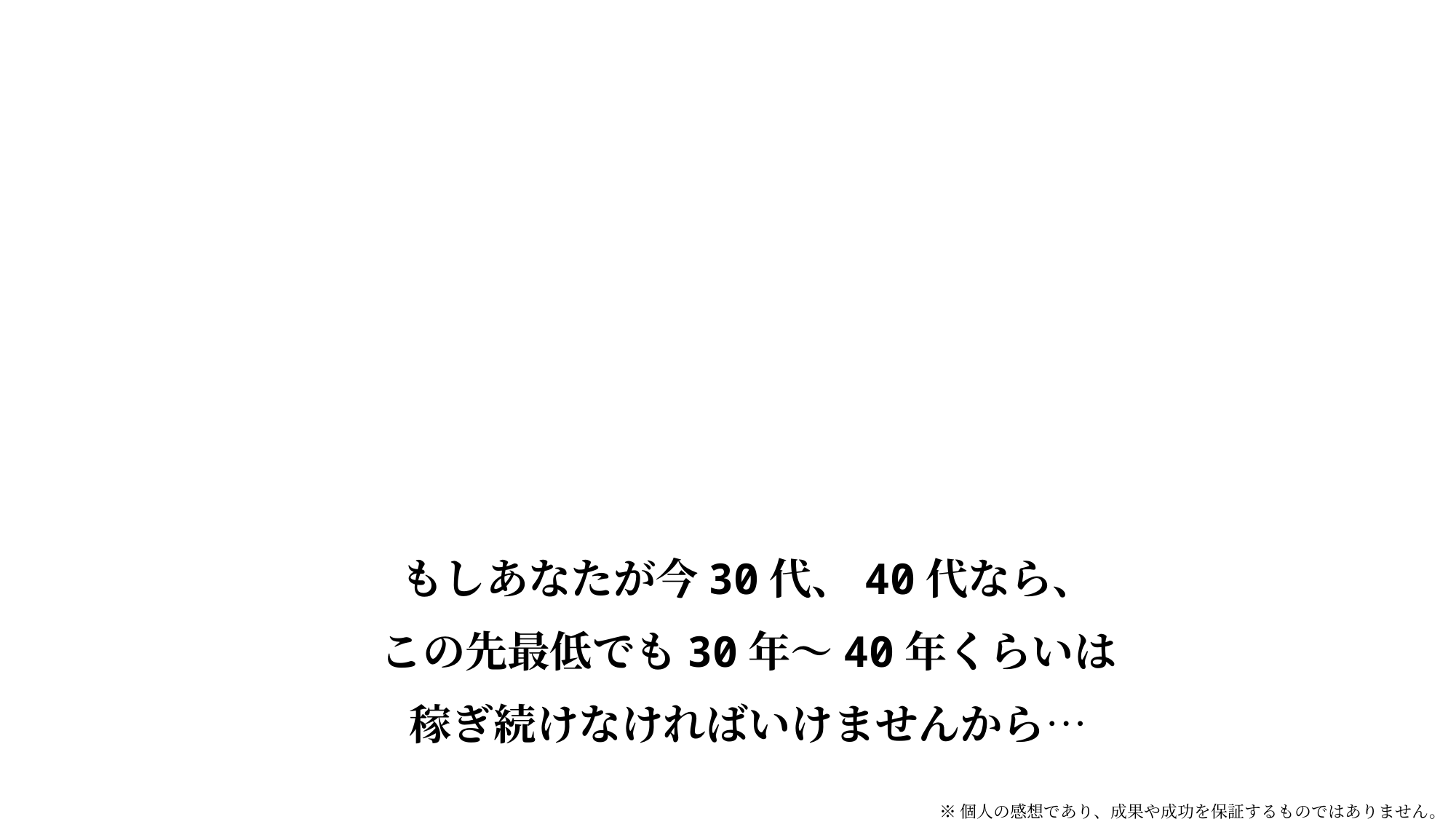

もしあなたが今30代、40代なら、
この先最低でも30年～40年くらいは
稼ぎ続けなければいけませんから…
※個人の感想であり、成果や成功を保証するものではありません。